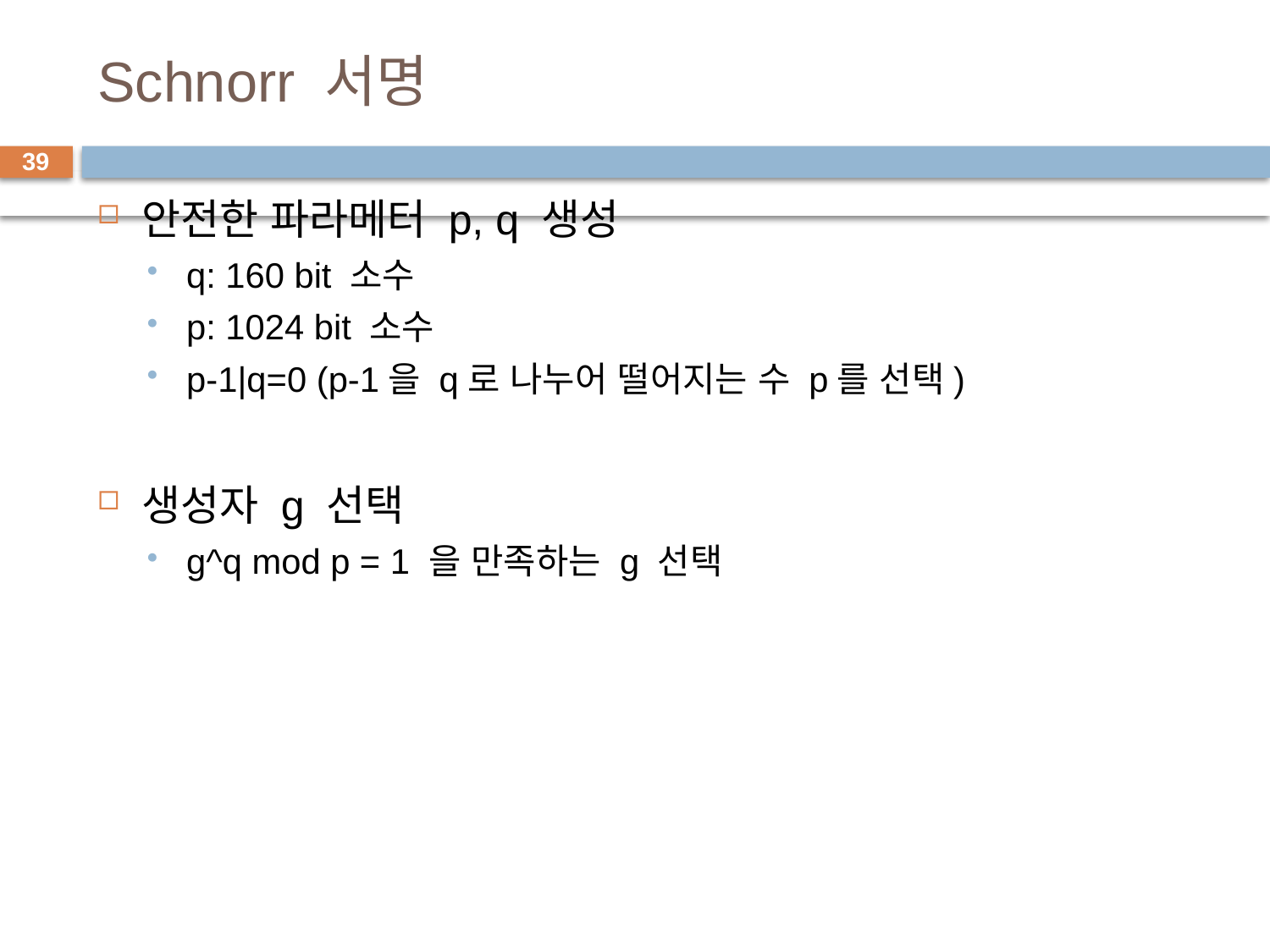

# Schnorr 서명
39
안전한 파라메터 p, q 생성
q: 160 bit 소수
p: 1024 bit 소수
p-1|q=0 (p-1을 q로 나누어 떨어지는 수 p를 선택)

생성자 g 선택
g^q mod p = 1 을 만족하는 g 선택